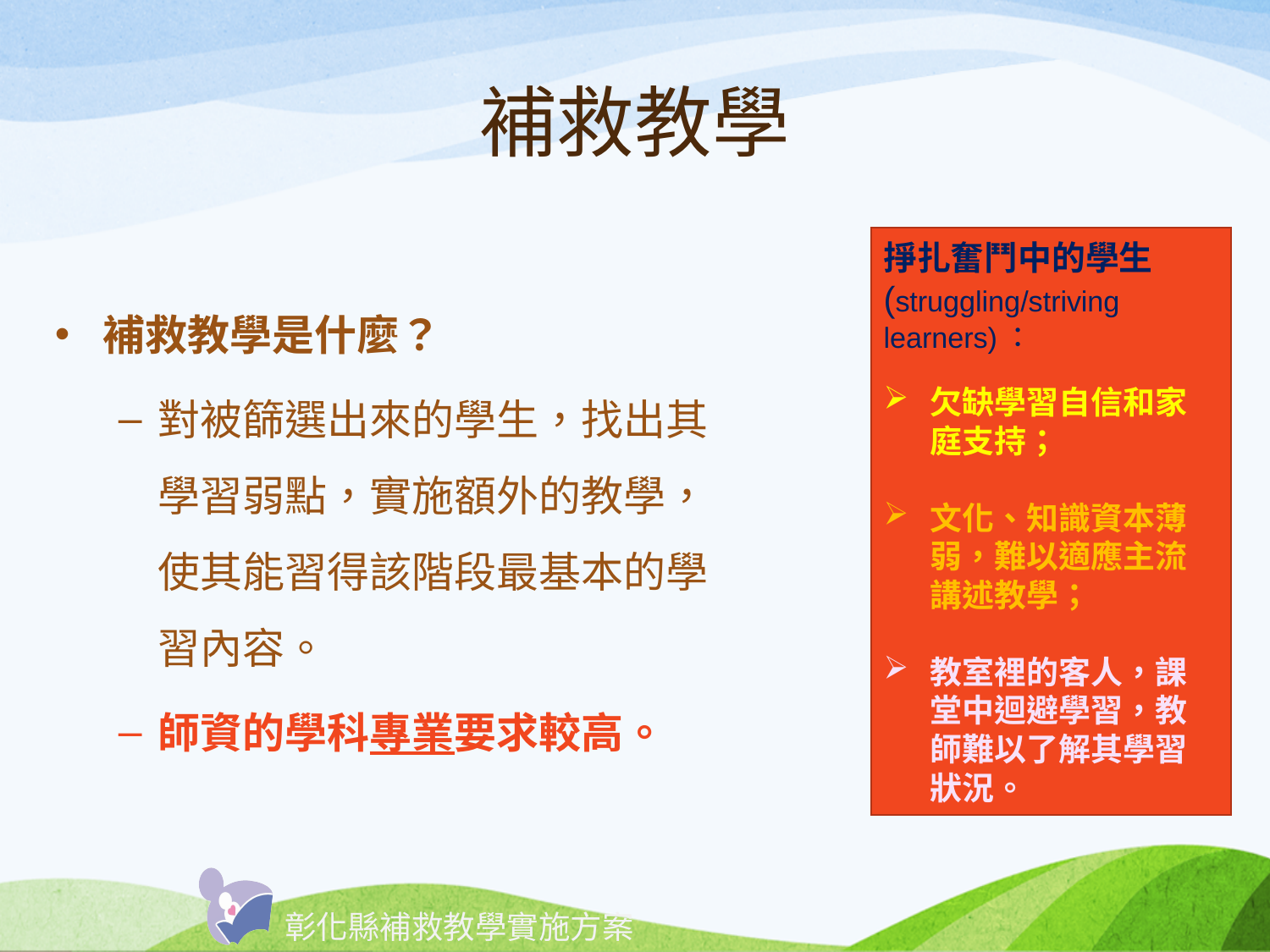

# 補救教學
掙扎奮鬥中的學生(struggling/striving  learners)：
欠缺學習自信和家庭支持；
文化、知識資本薄弱，難以適應主流講述教學；
教室裡的客人，課堂中迴避學習，教師難以了解其學習狀況。
補救教學是什麼？
對被篩選出來的學生，找出其學習弱點，實施額外的教學，使其能習得該階段最基本的學習內容。
師資的學科專業要求較高。